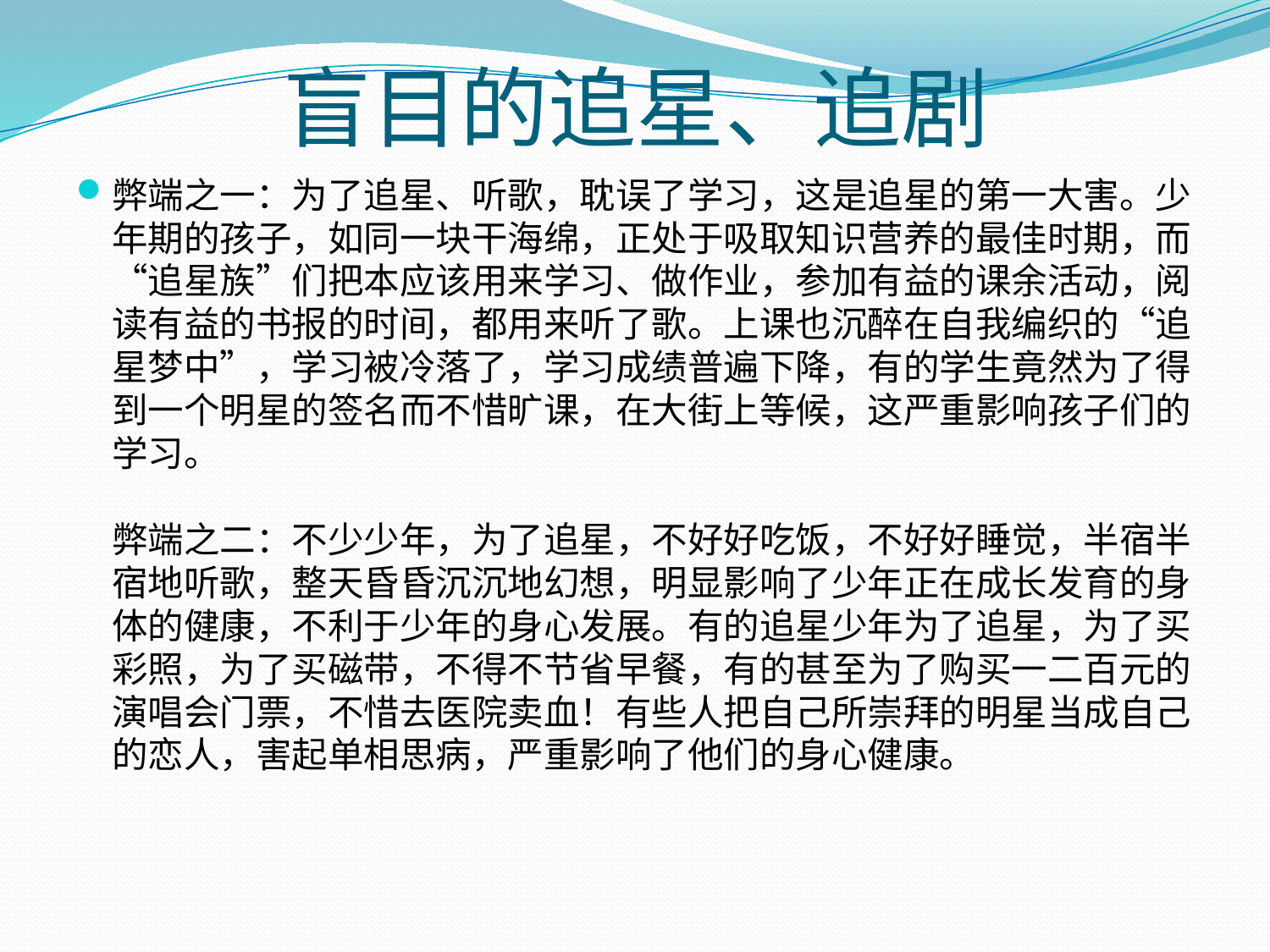

# 盲目的追星、追剧
弊端之一：为了追星、听歌，耽误了学习，这是追星的第一大害。少年期的孩子，如同一块干海绵，正处于吸取知识营养的最佳时期，而“追星族”们把本应该用来学习、做作业，参加有益的课余活动，阅读有益的书报的时间，都用来听了歌。上课也沉醉在自我编织的“追星梦中”，学习被冷落了，学习成绩普遍下降，有的学生竟然为了得到一个明星的签名而不惜旷课，在大街上等候，这严重影响孩子们的学习。
弊端之二：不少少年，为了追星，不好好吃饭，不好好睡觉，半宿半宿地听歌，整天昏昏沉沉地幻想，明显影响了少年正在成长发育的身体的健康，不利于少年的身心发展。有的追星少年为了追星，为了买彩照，为了买磁带，不得不节省早餐，有的甚至为了购买一二百元的演唱会门票，不惜去医院卖血！有些人把自己所崇拜的明星当成自己的恋人，害起单相思病，严重影响了他们的身心健康。